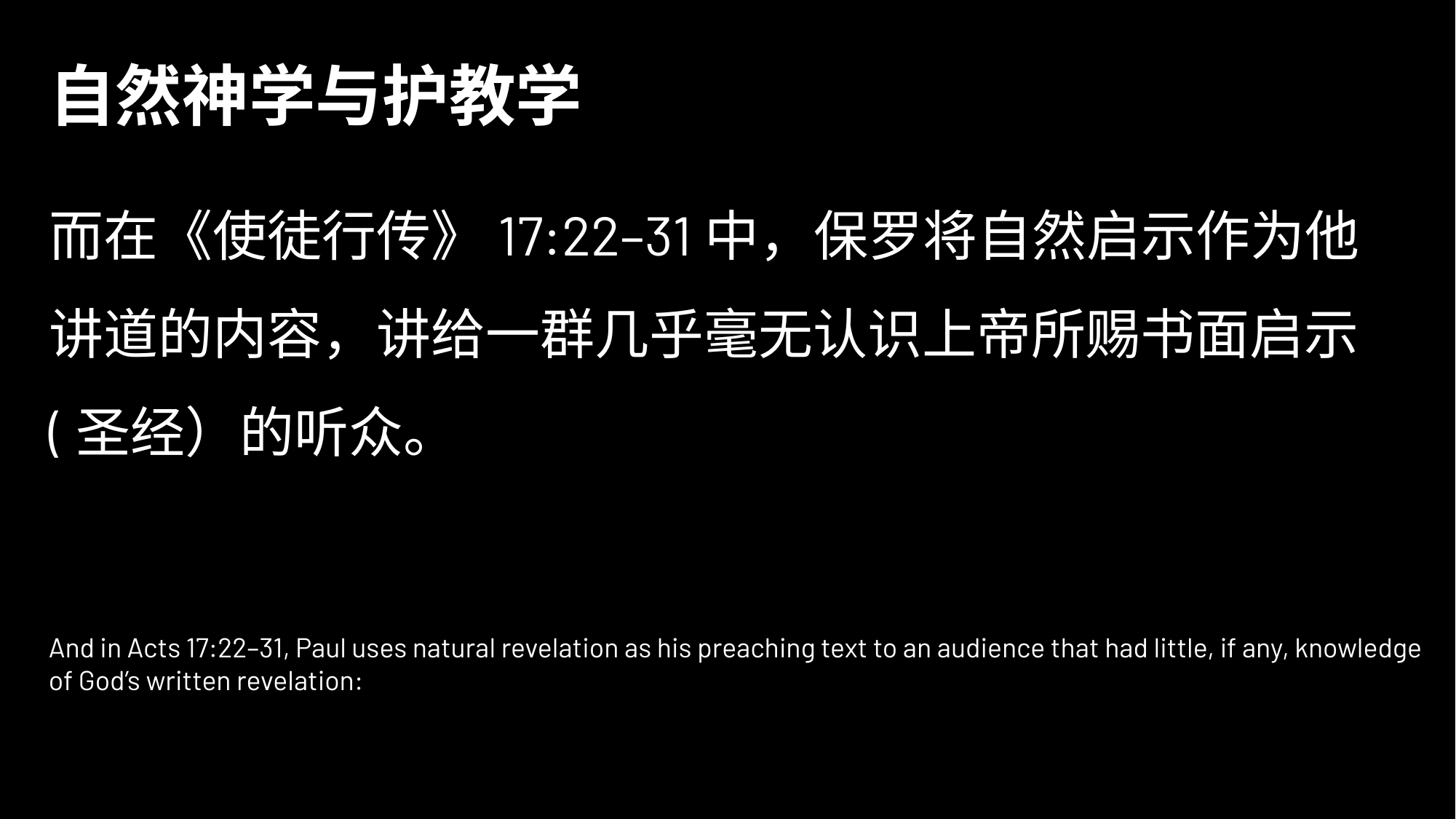

# 自然神学与护教学
而在《使徒行传》17:22–31中，保罗将自然启示作为他讲道的内容，讲给一群几乎毫无认识上帝所赐书面启示(圣经）的听众。

And in Acts 17:22–31, Paul uses natural revelation as his preaching text to an audience that had little, if any, knowledge of God’s written revelation: